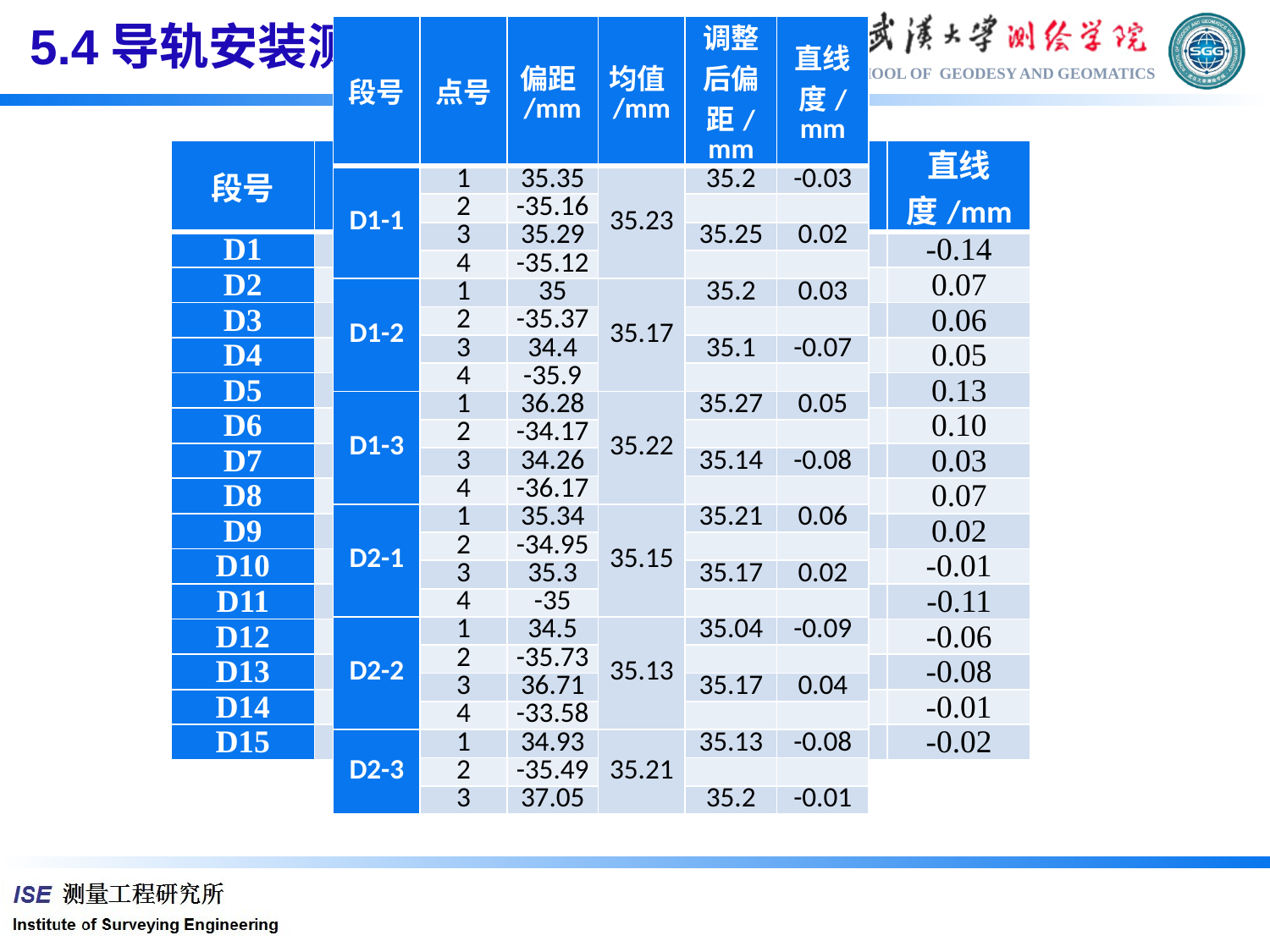

5.4导轨安装测量
| 段号 | 点号 | 偏距/mm | 均值/mm | 调整后偏距/mm | 直线度/mm |
| --- | --- | --- | --- | --- | --- |
| D1-1 | 1 | 35.35 | 35.23 | 35.2 | -0.03 |
|  | 2 | -35.16 |  |  |  |
|  | 3 | 35.29 |  | 35.25 | 0.02 |
|  | 4 | -35.12 |  |  |  |
| D1-2 | 1 | 35 | 35.17 | 35.2 | 0.03 |
|  | 2 | -35.37 |  |  |  |
|  | 3 | 34.4 |  | 35.1 | -0.07 |
|  | 4 | -35.9 |  |  |  |
| D1-3 | 1 | 36.28 | 35.22 | 35.27 | 0.05 |
|  | 2 | -34.17 |  |  |  |
|  | 3 | 34.26 |  | 35.14 | -0.08 |
|  | 4 | -36.17 |  |  |  |
| D2-1 | 1 | 35.34 | 35.15 | 35.21 | 0.06 |
|  | 2 | -34.95 |  |  |  |
|  | 3 | 35.3 |  | 35.17 | 0.02 |
|  | 4 | -35 |  |  |  |
| D2-2 | 1 | 34.5 | 35.13 | 35.04 | -0.09 |
|  | 2 | -35.73 |  |  |  |
|  | 3 | 36.71 |  | 35.17 | 0.04 |
|  | 4 | -33.58 |  |  |  |
| D2-3 | 1 | 34.93 | 35.21 | 35.13 | -0.08 |
|  | 2 | -35.49 |  |  |  |
|  | 3 | 37.05 |  | 35.2 | -0.01 |
| 段号 | 偏距/mm | 直线度/mm | 段号 | 偏距/mm | 直线度/mm |
| --- | --- | --- | --- | --- | --- |
| D1 | 194.99 | -0.02 | D16 | 194.83 | -0.14 |
| D2 | 194.93 | -0.04 | D17 | 195.04 | 0.07 |
| D3 | 195.03 | 0.06 | D18 | 195.03 | 0.06 |
| D4 | 194.83 | -0.14 | D19 | 195.02 | 0.05 |
| D5 | 195.05 | 0.08 | D20 | 195.1 | 0.13 |
| D6 | 194.98 | 0.01 | D21 | 195.07 | 0.10 |
| D7 | 194.85 | -0.12 | D22 | 195 | 0.03 |
| D8 | 195.08 | 0.11 | D23 | 195.04 | 0.07 |
| D9 | 194.98 | 0.01 | D24 | 194.99 | 0.02 |
| D10 | 195.02 | 0.05 | D25 | 194.96 | -0.01 |
| D11 | 195.01 | 0.04 | D26 | 194.86 | -0.11 |
| D12 | 195.1 | 0.13 | D27 | 194.91 | -0.06 |
| D13 | 194.99 | 0.02 | D28 | 194.89 | -0.08 |
| D14 | 195.07 | 0.1 | D29 | 194.96 | -0.01 |
| D15 | 194.87 | -0.10 | D30 | 194.95 | -0.02 |
41